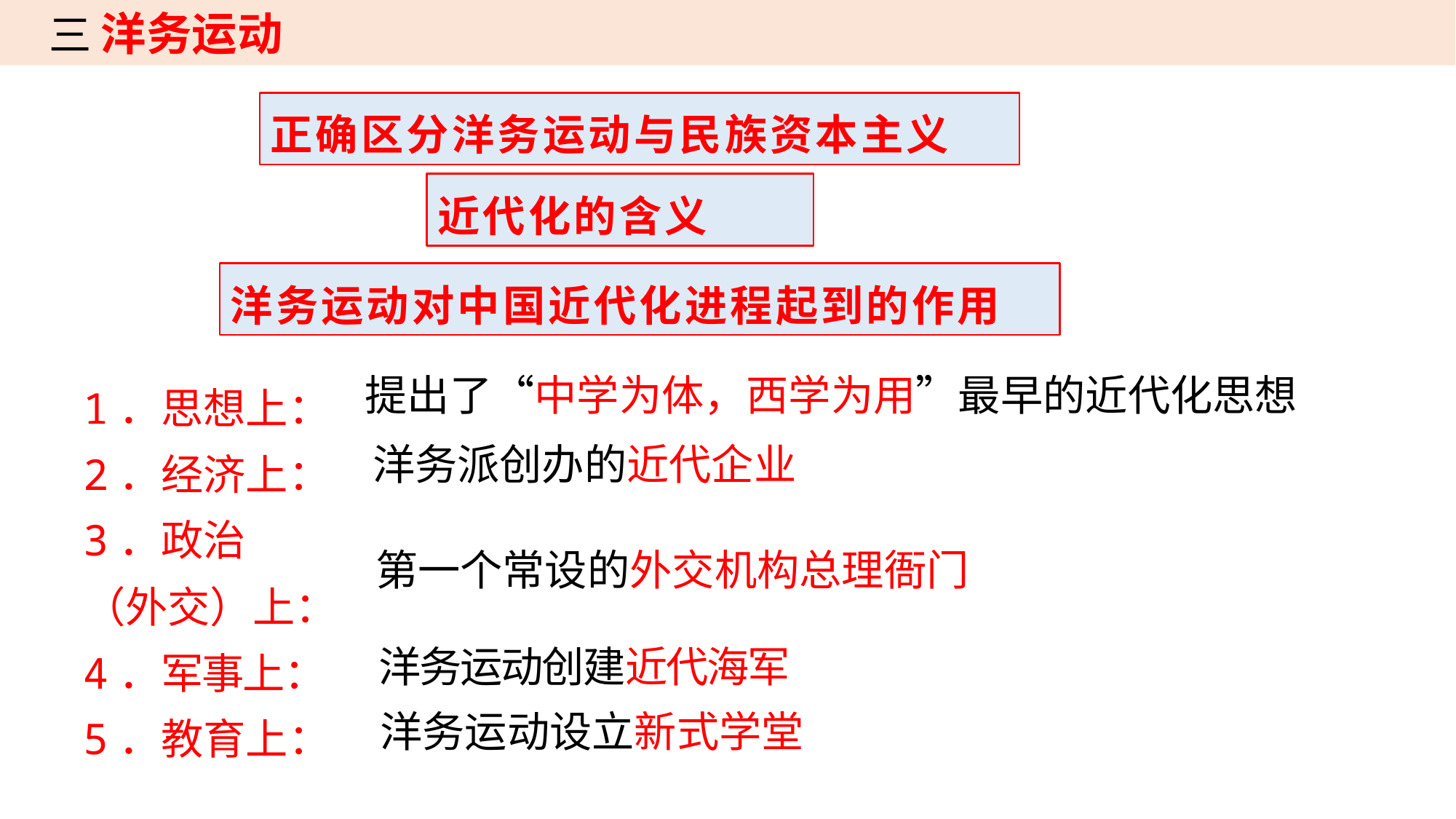

三 洋务运动
正确区分洋务运动与民族资本主义
近代化的含义
洋务运动对中国近代化进程起到的作用
1．思想上：
2．经济上：
3．政治
（外交）上：
4．军事上：
5．教育上：
提出了“中学为体，西学为用”最早的近代化思想
洋务派创办的近代企业
第一个常设的外交机构总理衙门
洋务运动创建近代海军
洋务运动设立新式学堂